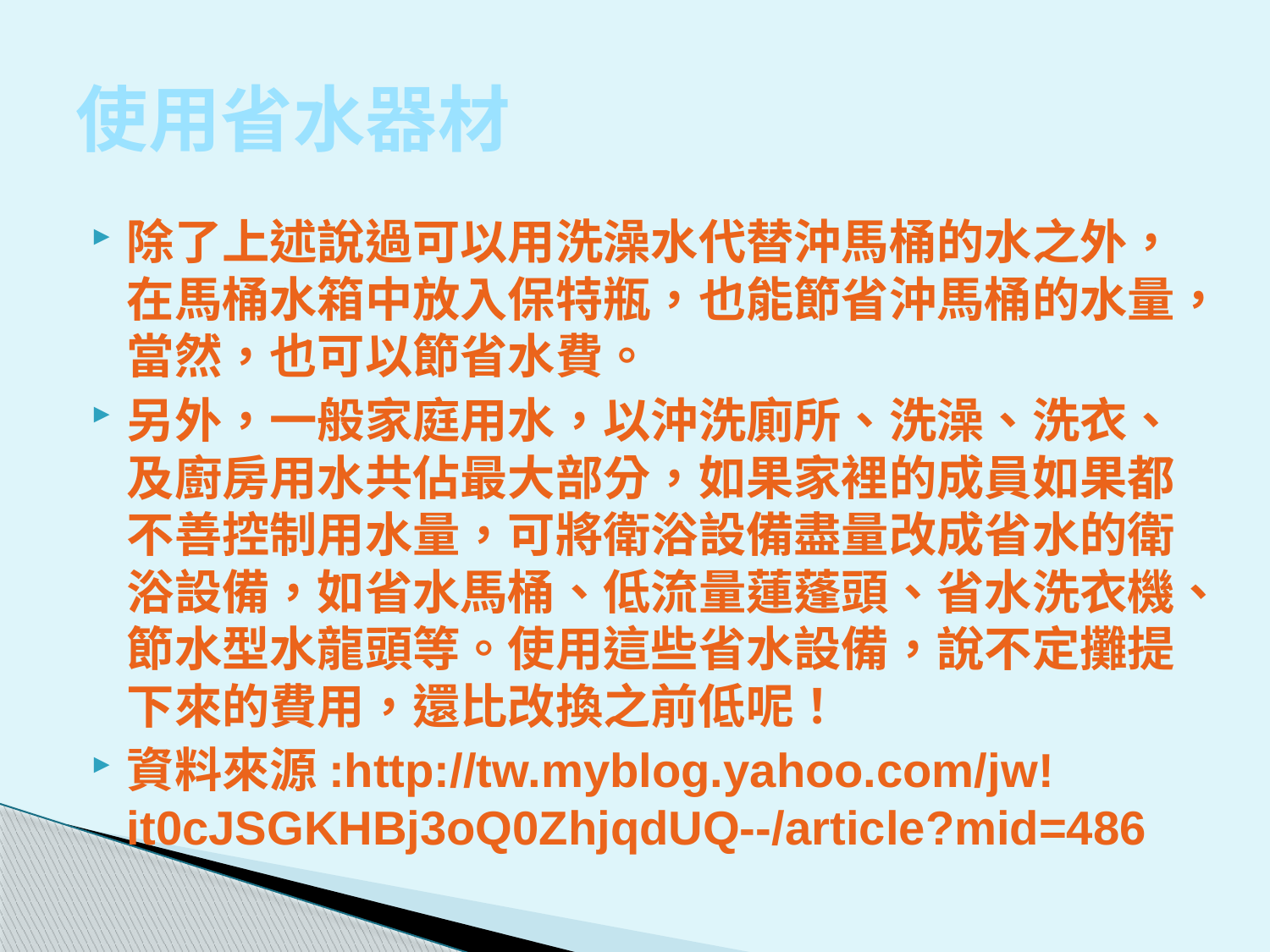

# 使用省水器材
除了上述說過可以用洗澡水代替沖馬桶的水之外，在馬桶水箱中放入保特瓶，也能節省沖馬桶的水量，當然，也可以節省水費。
另外，一般家庭用水，以沖洗廁所、洗澡、洗衣、及廚房用水共佔最大部分，如果家裡的成員如果都不善控制用水量，可將衛浴設備盡量改成省水的衛浴設備，如省水馬桶、低流量蓮蓬頭、省水洗衣機、節水型水龍頭等。使用這些省水設備，說不定攤提下來的費用，還比改換之前低呢！
資料來源:http://tw.myblog.yahoo.com/jw!it0cJSGKHBj3oQ0ZhjqdUQ--/article?mid=486